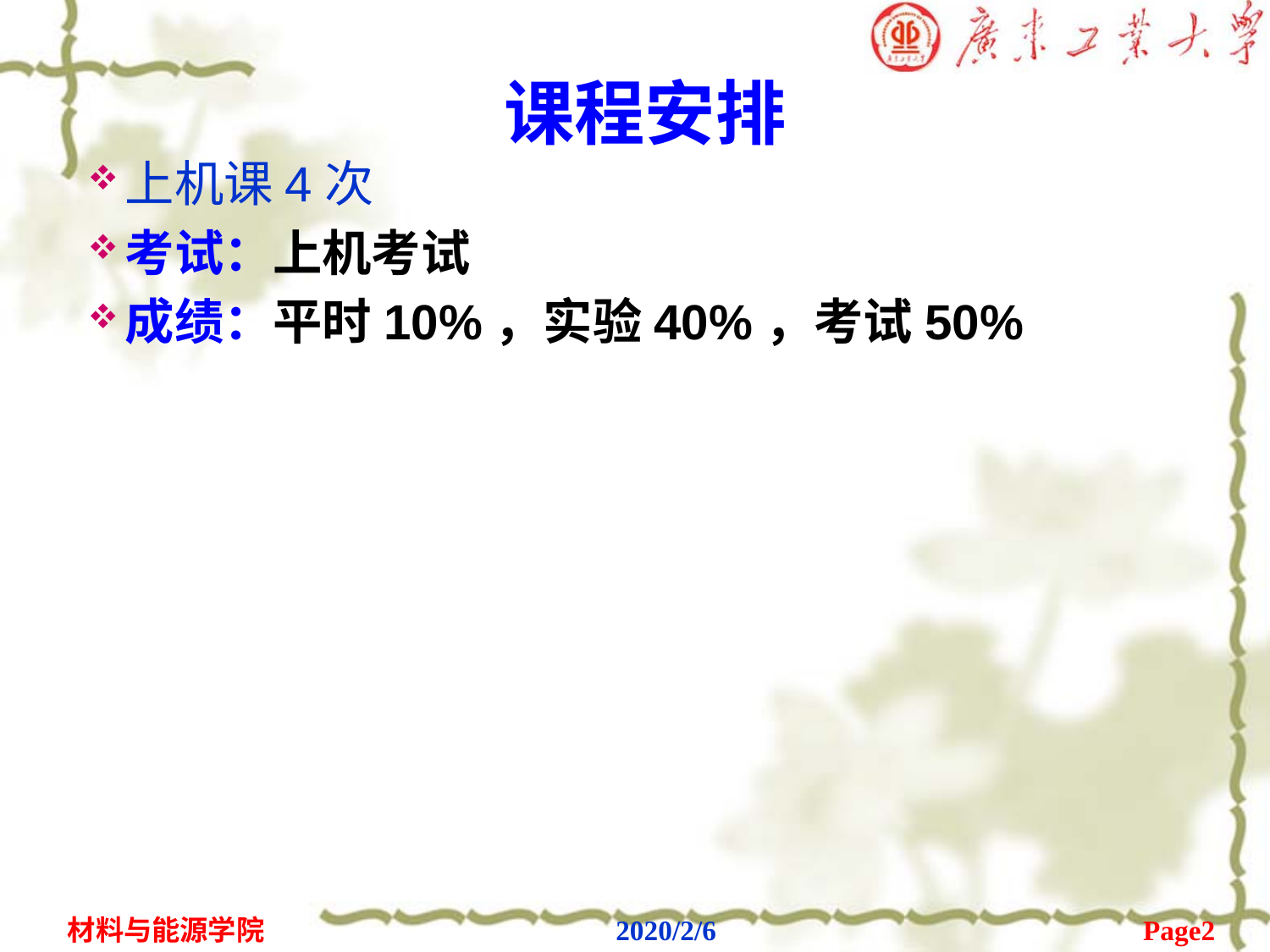

# 课程安排
上机课4次
考试：上机考试
成绩：平时10%，实验40%，考试50%
Page2
材料与能源学院
2020/2/6